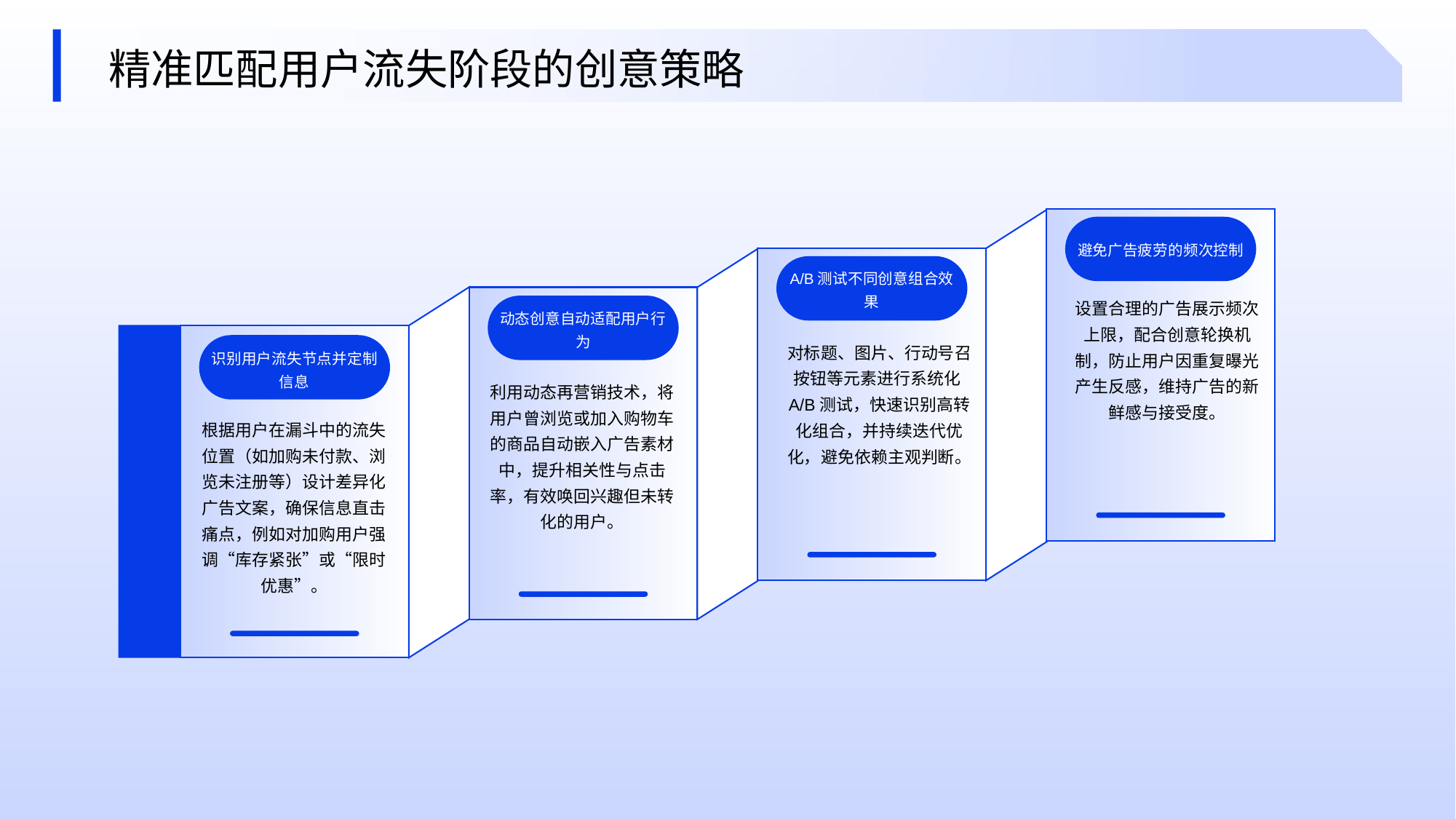

精准匹配用户流失阶段的创意策略

避免广告疲劳的频次控制

A/B测试不同创意组合效果

设置合理的广告展示频次上限，配合创意轮换机制，防止用户因重复曝光产生反感，维持广告的新鲜感与接受度。

动态创意自动适配用户行为

对标题、图片、行动号召按钮等元素进行系统化A/B测试，快速识别高转化组合，并持续迭代优化，避免依赖主观判断。
识别用户流失节点并定制信息

利用动态再营销技术，将用户曾浏览或加入购物车的商品自动嵌入广告素材中，提升相关性与点击率，有效唤回兴趣但未转化的用户。

根据用户在漏斗中的流失位置（如加购未付款、浏览未注册等）设计差异化广告文案，确保信息直击痛点，例如对加购用户强调“库存紧张”或“限时优惠”。